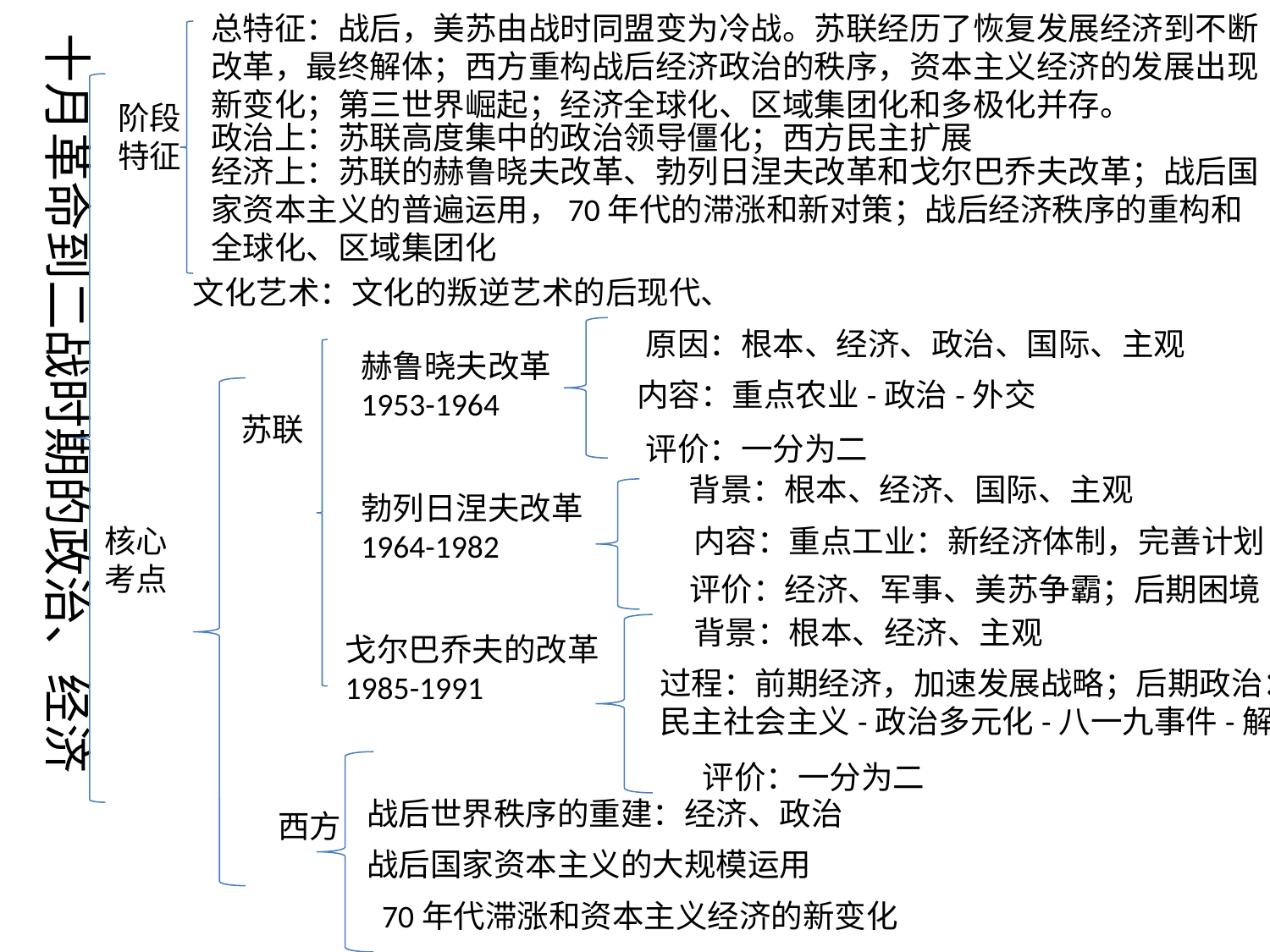

总特征：战后，美苏由战时同盟变为冷战。苏联经历了恢复发展经济到不断改革，最终解体；西方重构战后经济政治的秩序，资本主义经济的发展出现新变化；第三世界崛起；经济全球化、区域集团化和多极化并存。
十月革命到二战时期的政治、经济

阶段
特征
政治上：苏联高度集中的政治领导僵化；西方民主扩展
经济上：苏联的赫鲁晓夫改革、勃列日涅夫改革和戈尔巴乔夫改革；战后国家资本主义的普遍运用，70年代的滞涨和新对策；战后经济秩序的重构和全球化、区域集团化
文化艺术：文化的叛逆艺术的后现代、

原因：根本、经济、政治、国际、主观

赫鲁晓夫改革
1953-1964
内容：重点农业-政治-外交

苏联
评价：一分为二
背景：根本、经济、国际、主观

勃列日涅夫改革
1964-1982
核心
考点
内容：重点工业：新经济体制，完善计划
评价：经济、军事、美苏争霸；后期困境
背景：根本、经济、主观

戈尔巴乔夫的改革
1985-1991
过程：前期经济，加速发展战略；后期政治：
民主社会主义-政治多元化-八一九事件-解体
评价：一分为二

战后世界秩序的重建：经济、政治
西方
战后国家资本主义的大规模运用
70年代滞涨和资本主义经济的新变化